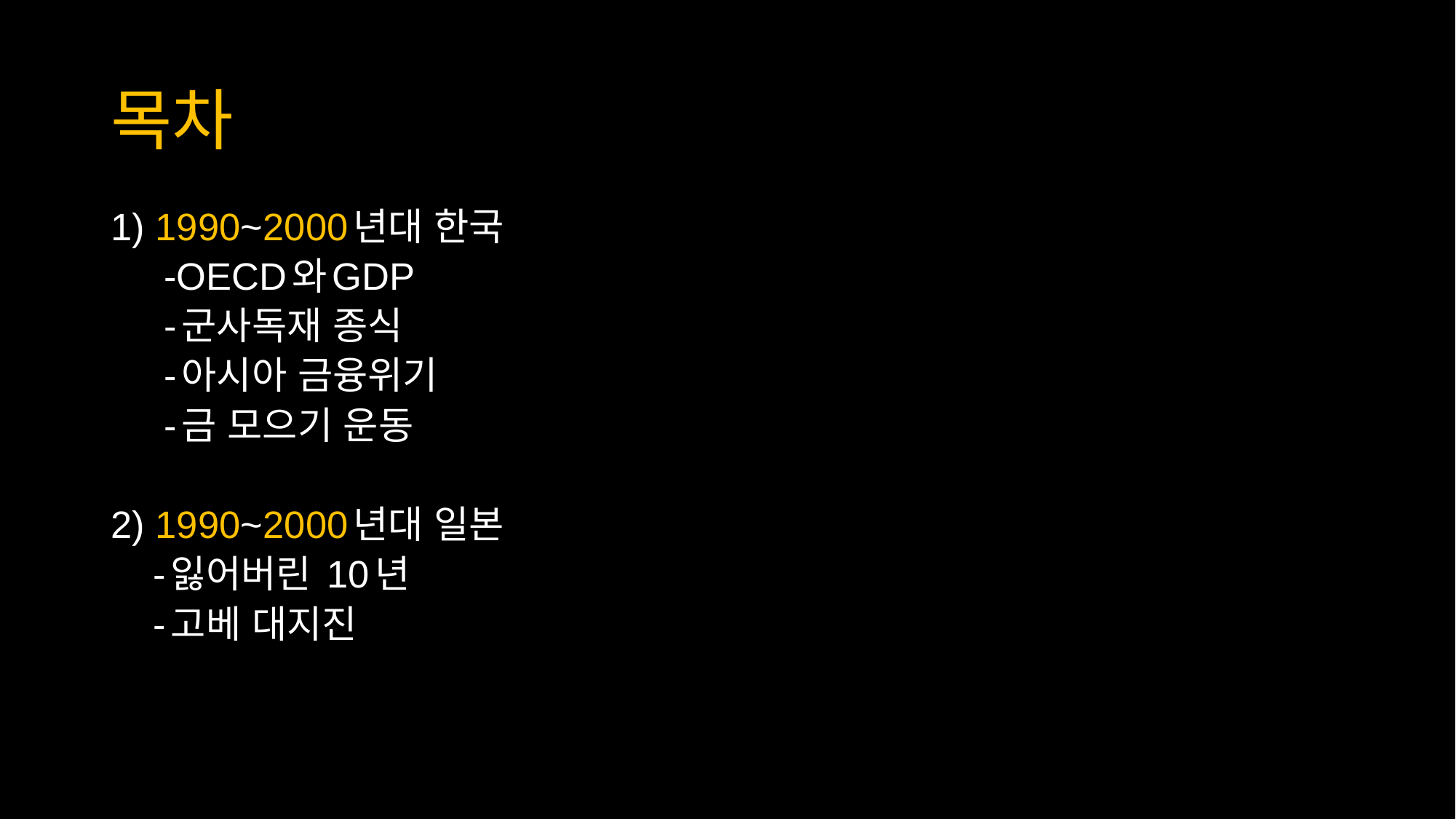

# 목차
1) 1990~2000년대 한국
     -OECD와GDP
     -군사독재 종식
     -아시아 금융위기
     -금 모으기 운동

2) 1990~2000년대 일본
    -잃어버린 10년
    -고베 대지진